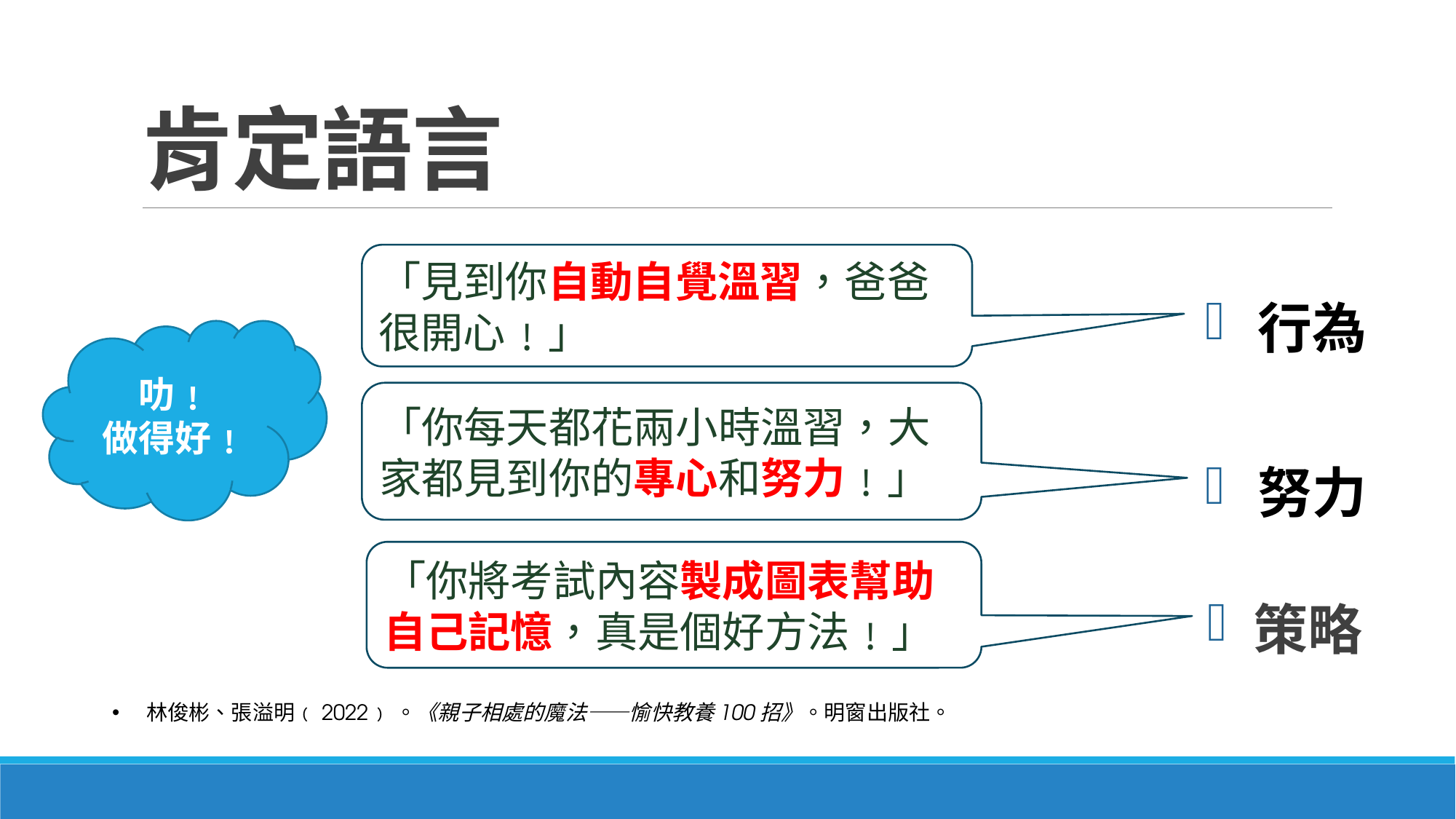

# 肯定語言
「見到你自動自覺溫習，爸爸很開心﹗」
 行為
叻﹗
做得好﹗
「你每天都花兩小時溫習，大家都見到你的專心和努力﹗」
 努力
「你將考試內容製成圖表幫助自己記憶，真是個好方法﹗」
 策略
林俊彬、張溢明﹙2022﹚。《親子相處的魔法——愉快教養100招》。明窗出版社。